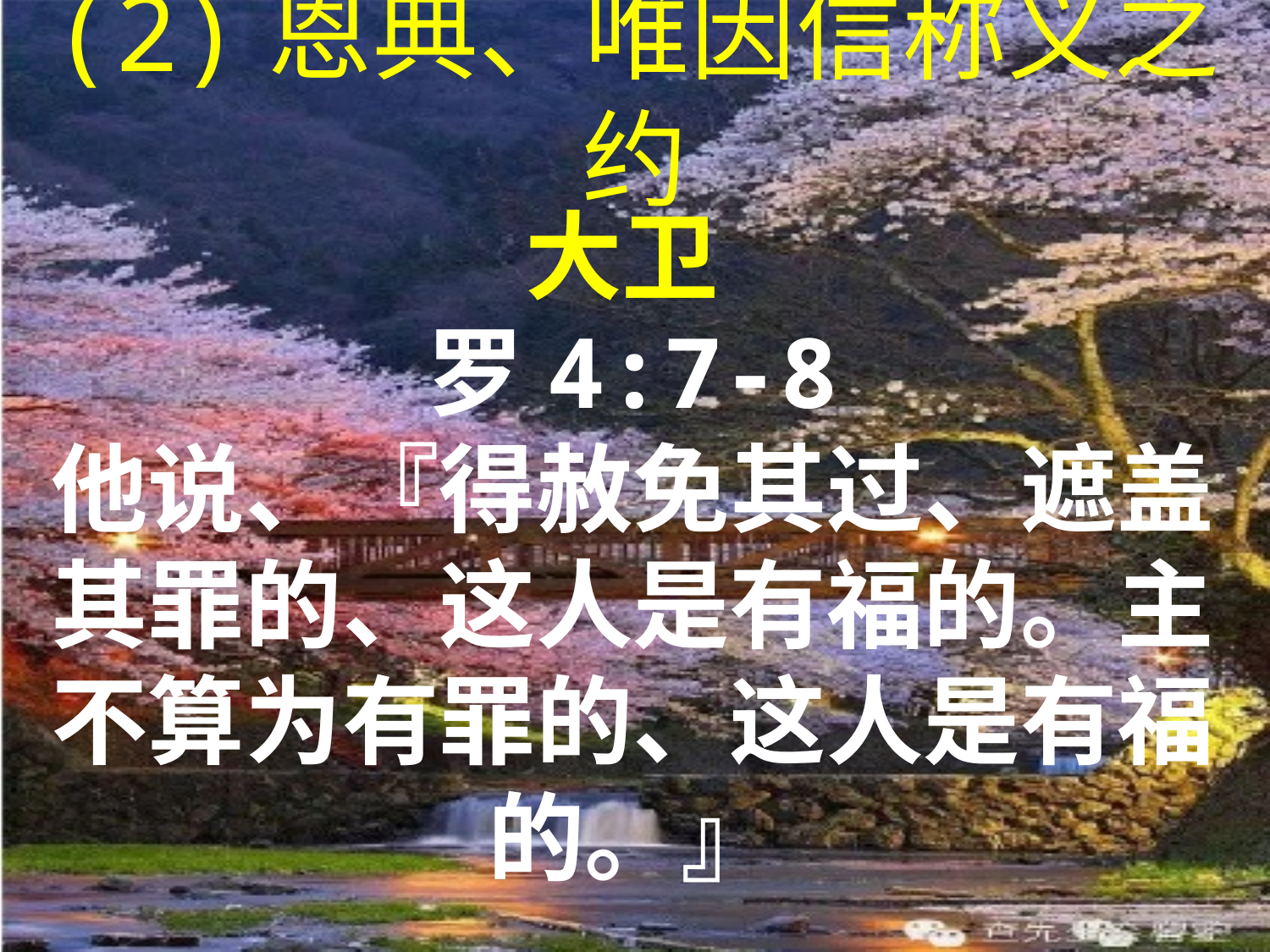

# (2)恩典、唯因信称义之约
大卫
罗4:7-8
他说、『得赦免其过、遮盖其罪的、这人是有福的。主不算为有罪的、这人是有福的。』